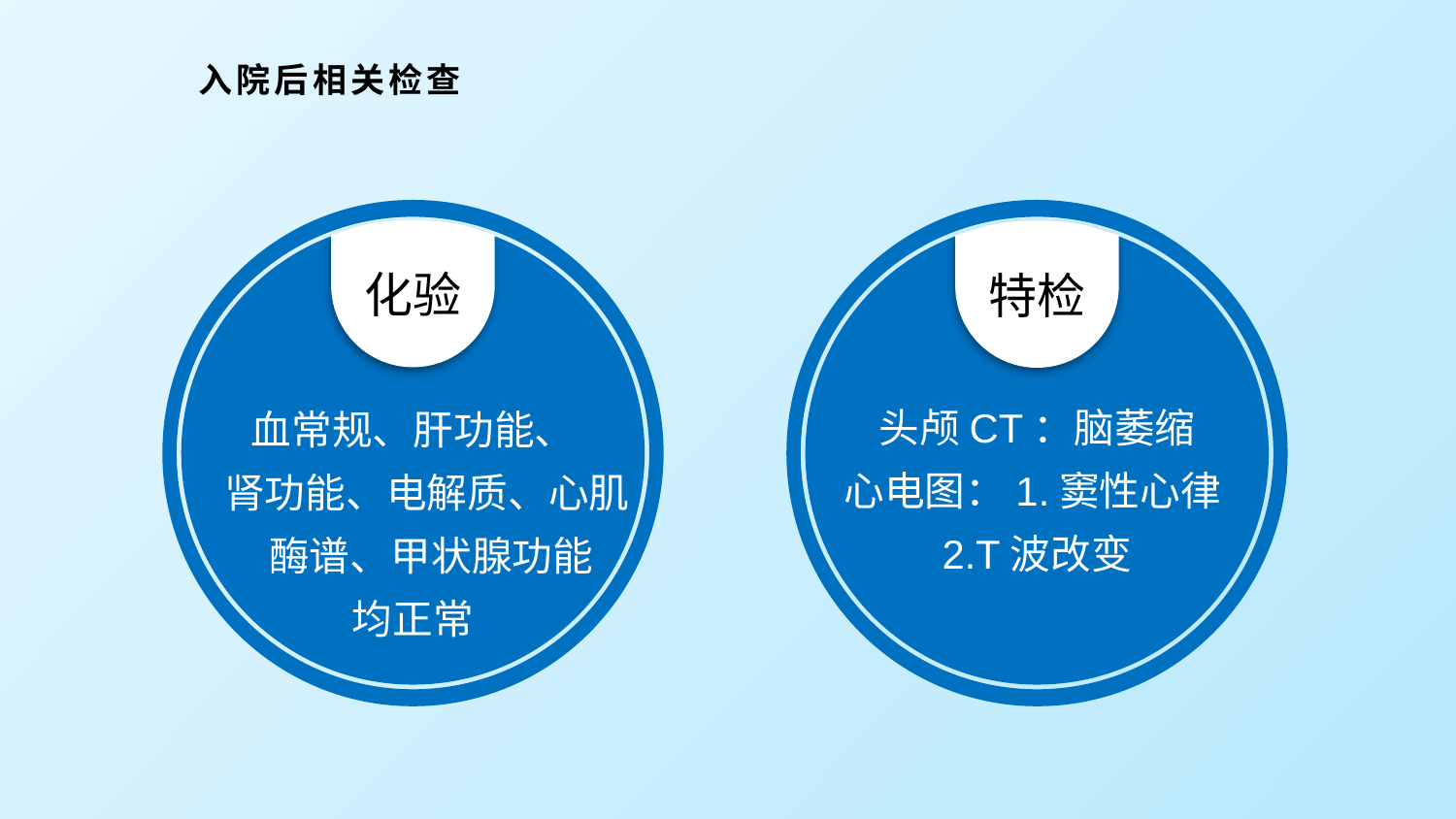

# 入院后相关检查

血常规、肝功能、
  肾功能、电解质、心肌
   酶谱、甲状腺功能
均正常
化验

头颅CT：脑萎缩
心电图：1.窦性心律
2.T波改变

特检